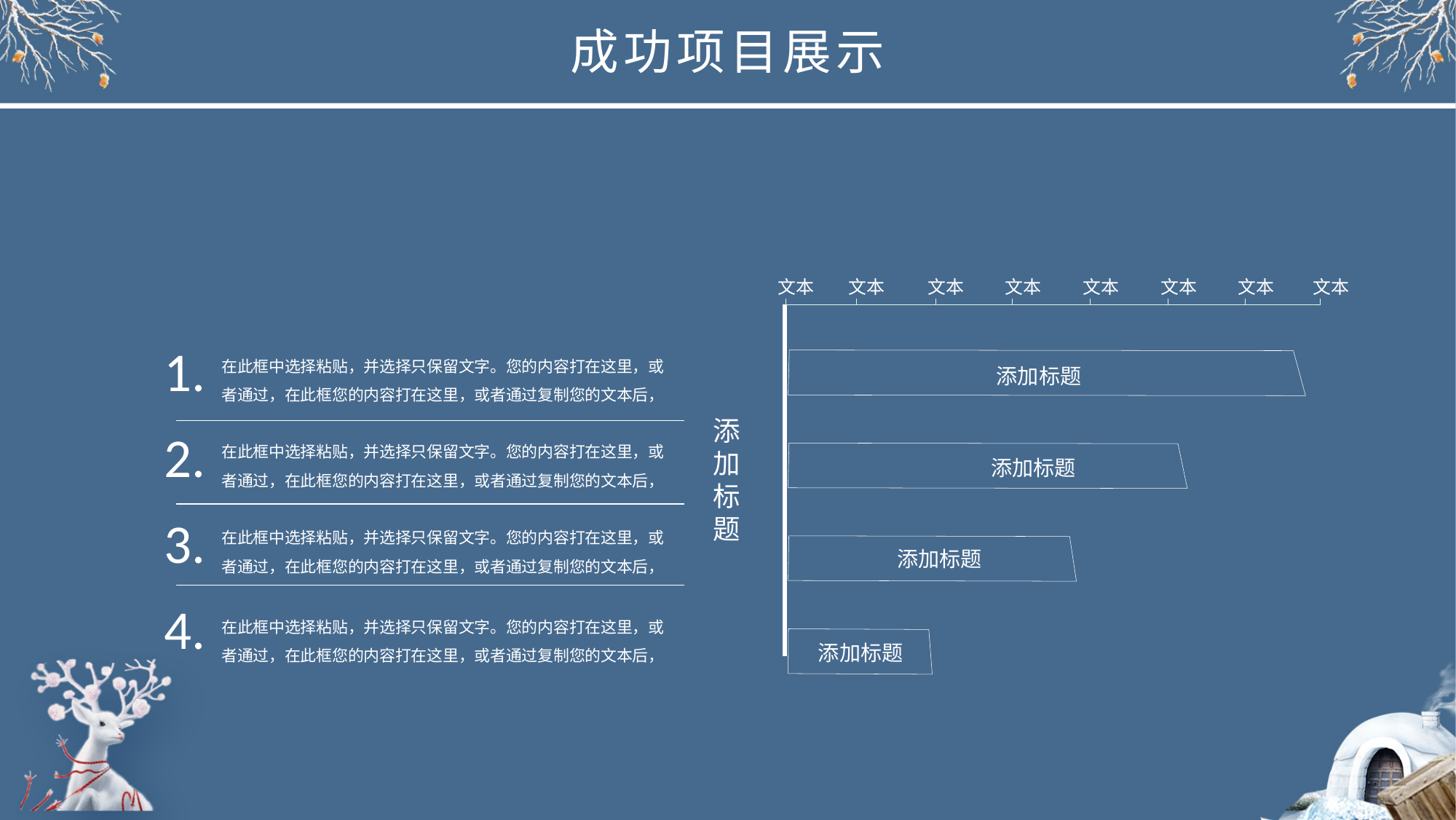

成功项目展示

文本
文本
文本
文本
文本
文本
文本
文本

添加标题
添加
标题

添加标题

添加标题

添加标题
1.
在此框中选择粘贴，并选择只保留文字。您的内容打在这里，或者通过，在此框您的内容打在这里，或者通过复制您的文本后，
2.
在此框中选择粘贴，并选择只保留文字。您的内容打在这里，或者通过，在此框您的内容打在这里，或者通过复制您的文本后，
3.
在此框中选择粘贴，并选择只保留文字。您的内容打在这里，或者通过，在此框您的内容打在这里，或者通过复制您的文本后，
4.
在此框中选择粘贴，并选择只保留文字。您的内容打在这里，或者通过，在此框您的内容打在这里，或者通过复制您的文本后，